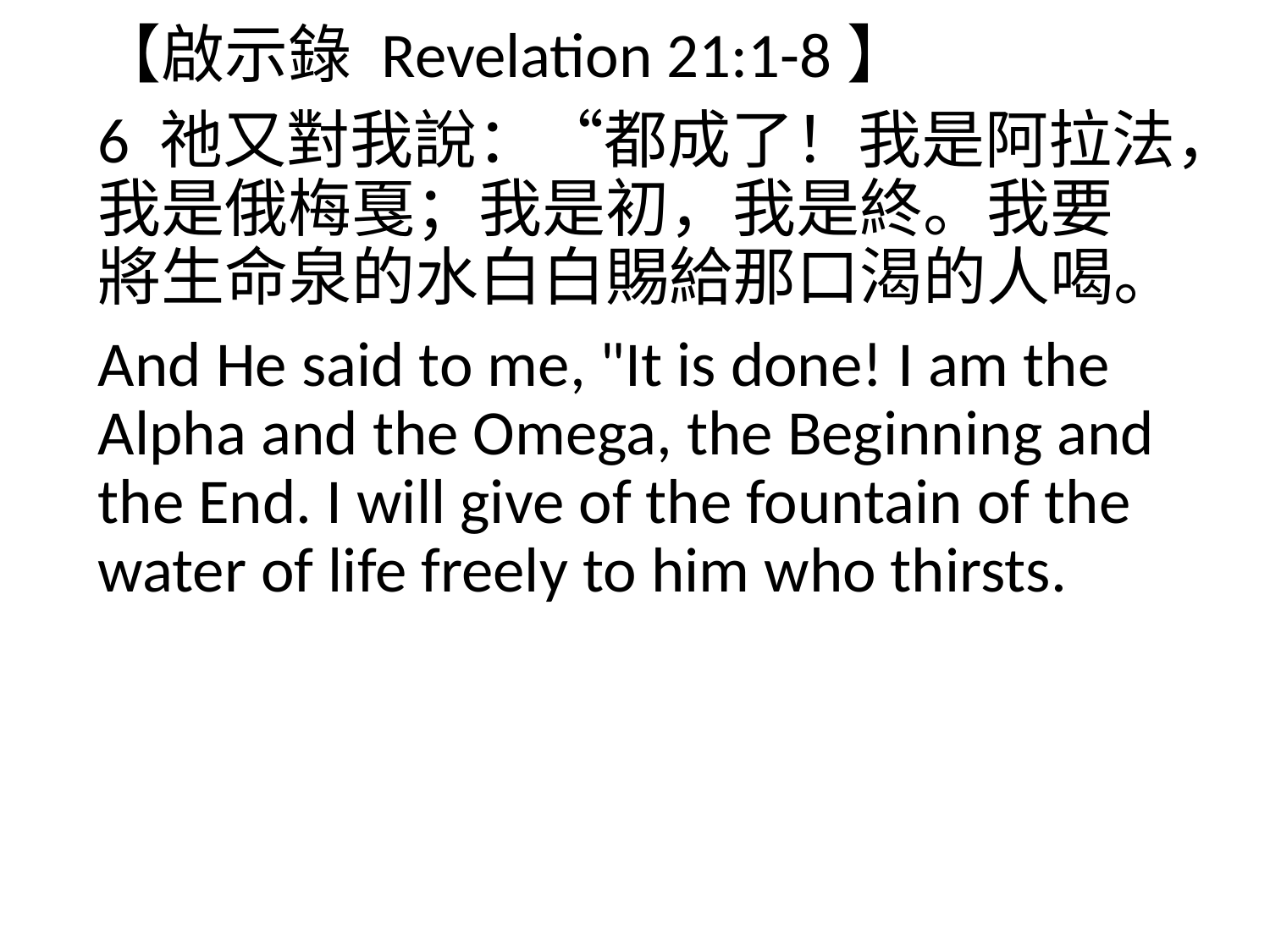

【啟示錄 Revelation 21:1-8】
6 祂又對我說：“都成了！我是阿拉法，我是俄梅戛；我是初，我是終。我要將生命泉的水白白賜給那口渴的人喝。
And He said to me, "It is done! I am the Alpha and the Omega, the Beginning and the End. I will give of the fountain of the water of life freely to him who thirsts.